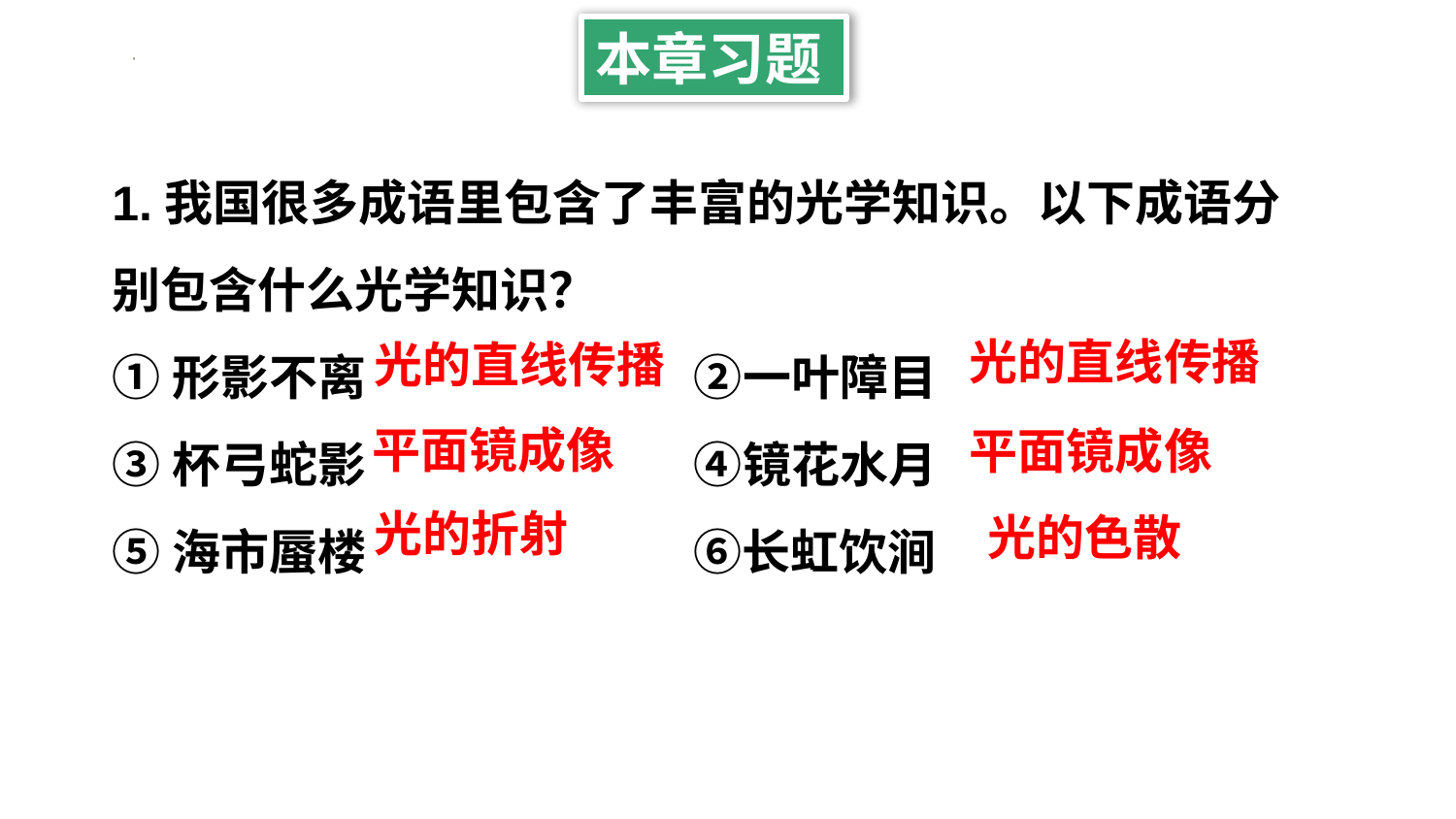

本章习题
1.我国很多成语里包含了丰富的光学知识。以下成语分别包含什么光学知识？
①形影不离                              ②一叶障目
③杯弓蛇影                              ④镜花水月
⑤海市蜃楼                              ⑥长虹饮涧
光的直线传播
光的直线传播
平面镜成像
平面镜成像
光的折射
光的色散